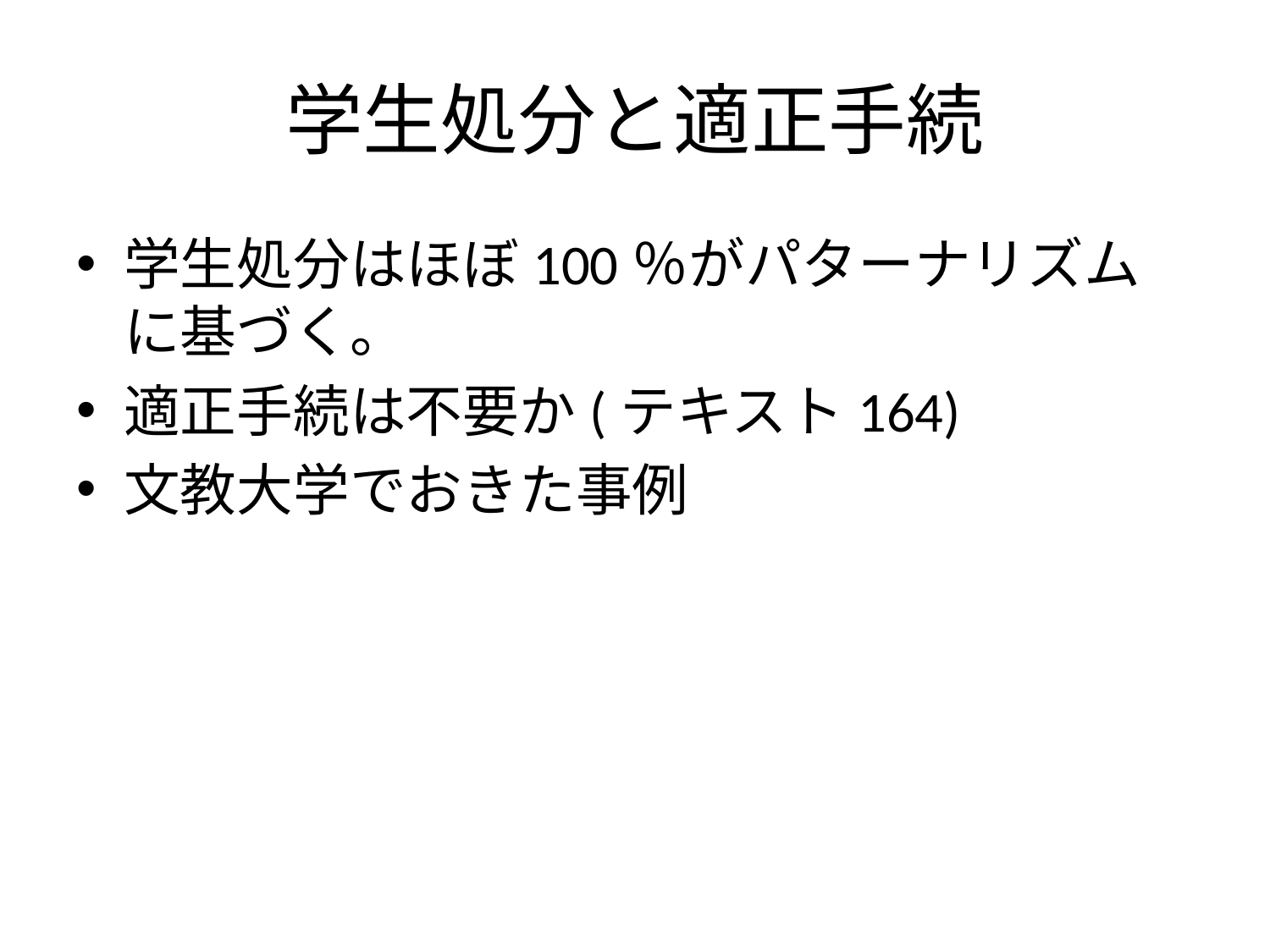

# 学生処分と適正手続
学生処分はほぼ100％がパターナリズムに基づく。
適正手続は不要か(テキスト164)
文教大学でおきた事例